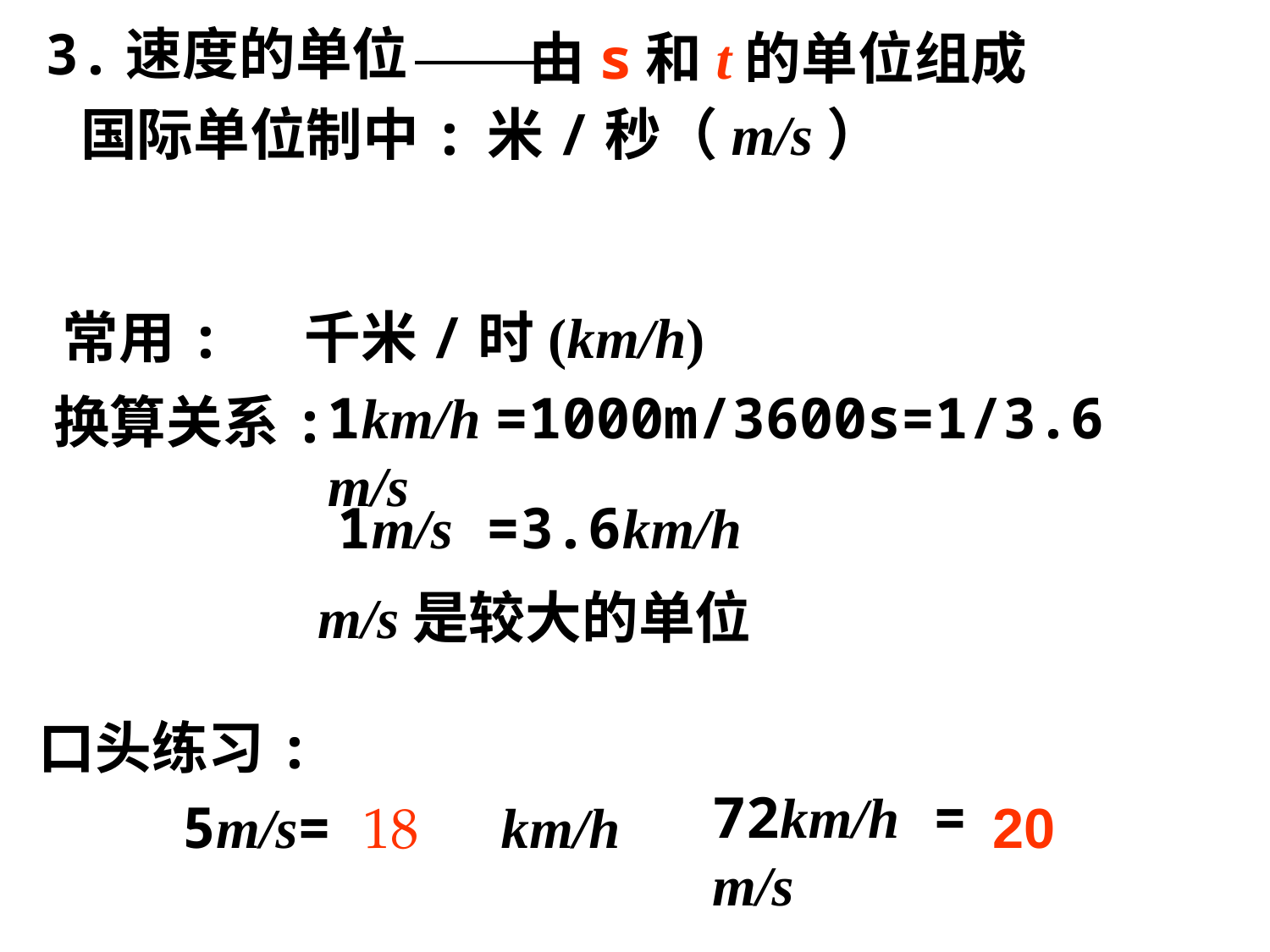

3.速度的单位
由s和t的单位组成

国际单位制中:
米/秒（m/s）
常用:  千米/时(km/h)
1km/h =1000m/3600s=1/3.6 m/s
换算关系:

1m/s =3.6km/h

m/s是较大的单位
口头练习:
72km/h =     m/s
5m/s=     km/h
18
20